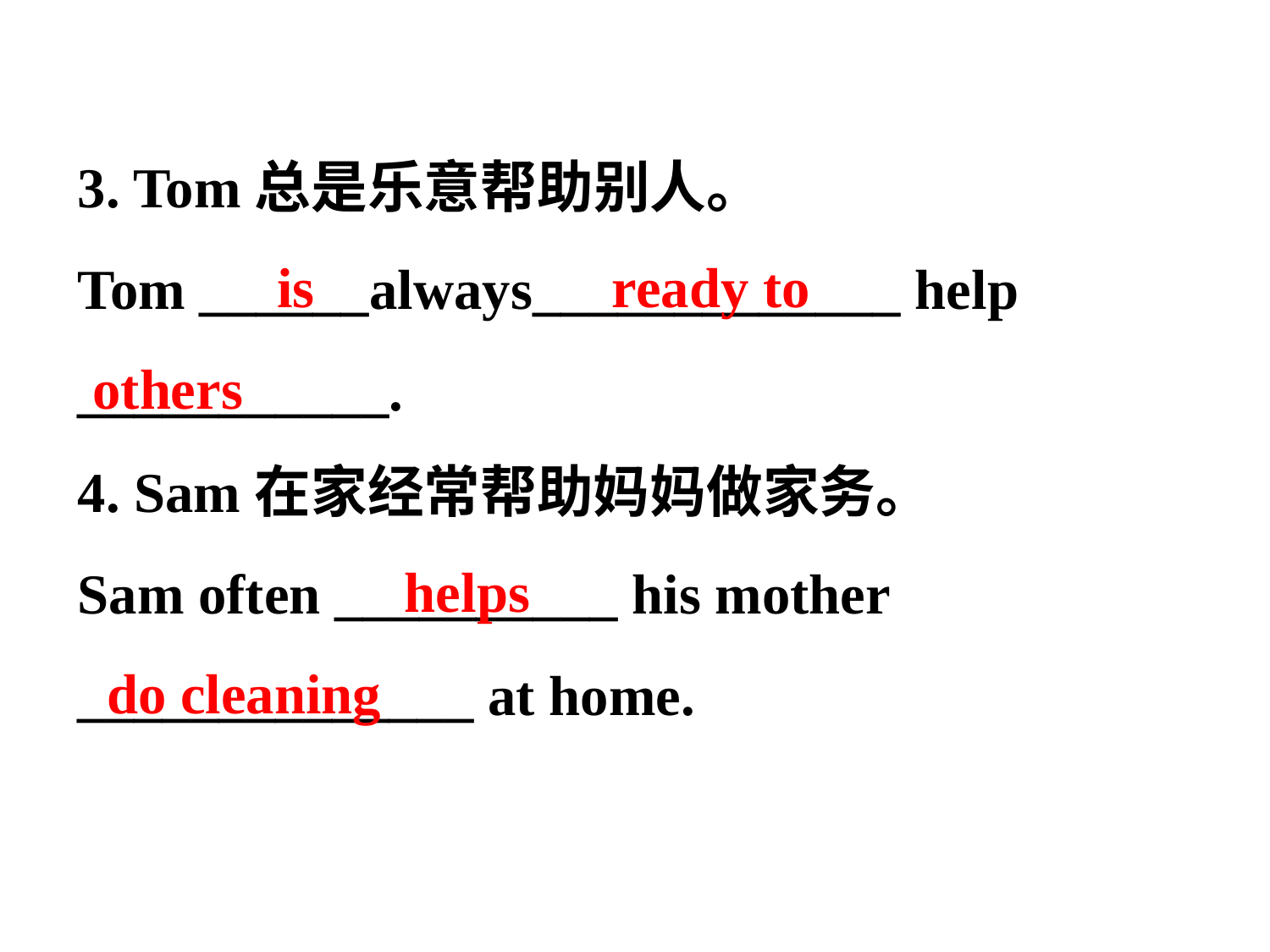

3. Tom总是乐意帮助别人。
Tom ______always_____________ help ___________.
4. Sam在家经常帮助妈妈做家务。
Sam often __________ his mother ______________ at home.
             is                     ready to
others

                      helps
 do cleaning